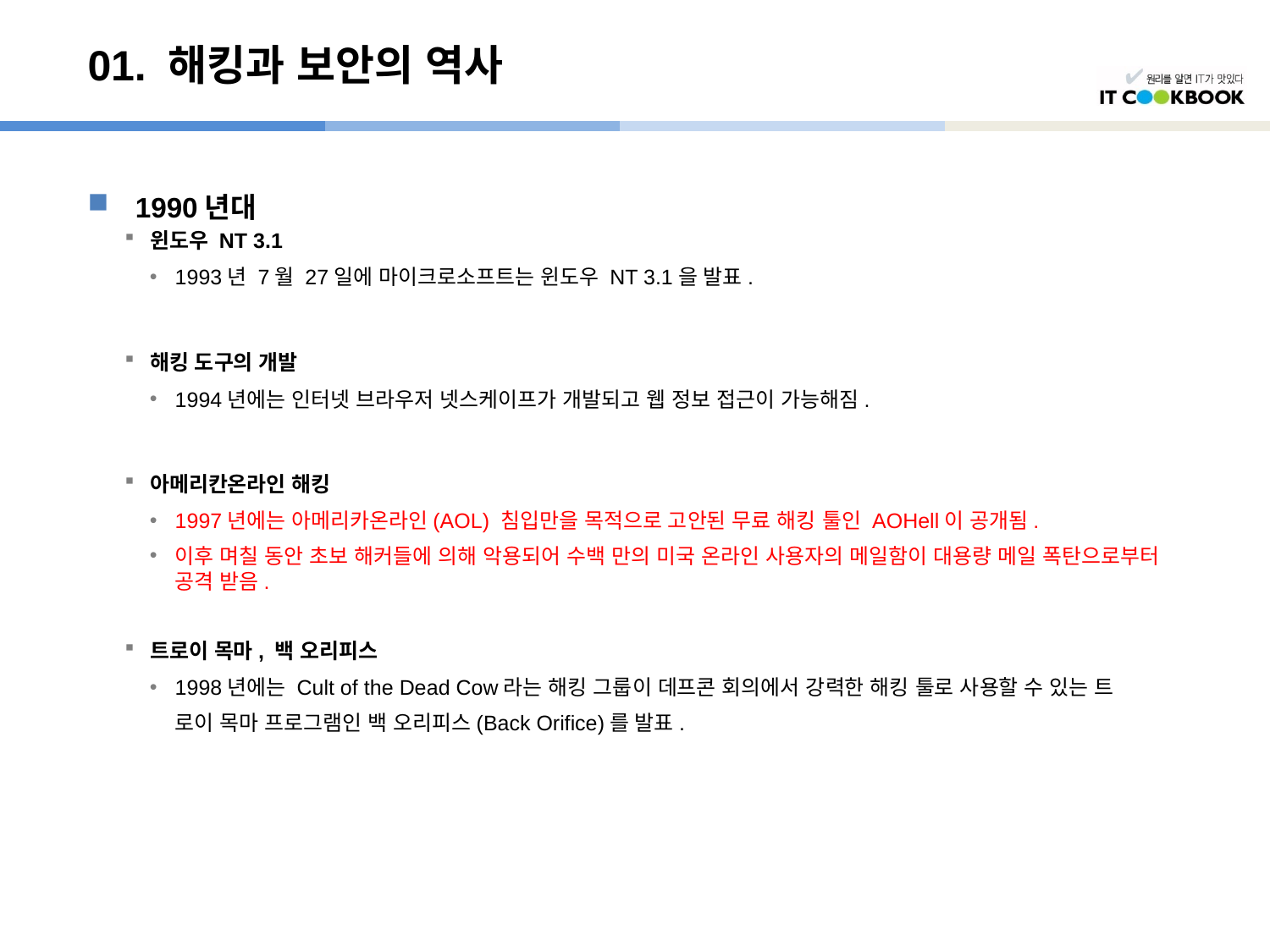

# 01. 해킹과 보안의 역사
1990년대
윈도우 NT 3.1
1993년 7월 27일에 마이크로소프트는 윈도우 NT 3.1을 발표.

해킹 도구의 개발
1994년에는 인터넷 브라우저 넷스케이프가 개발되고 웹 정보 접근이 가능해짐.

아메리칸온라인 해킹
1997년에는 아메리카온라인(AOL) 침입만을 목적으로 고안된 무료 해킹 툴인 AOHell이 공개됨.
이후 며칠 동안 초보 해커들에 의해 악용되어 수백 만의 미국 온라인 사용자의 메일함이 대용량 메일 폭탄으로부터 공격 받음.

트로이 목마, 백 오리피스
1998년에는 Cult of the Dead Cow라는 해킹 그룹이 데프콘 회의에서 강력한 해킹 툴로 사용할 수 있는 트
	로이 목마 프로그램인 백 오리피스(Back Orifice)를 발표.